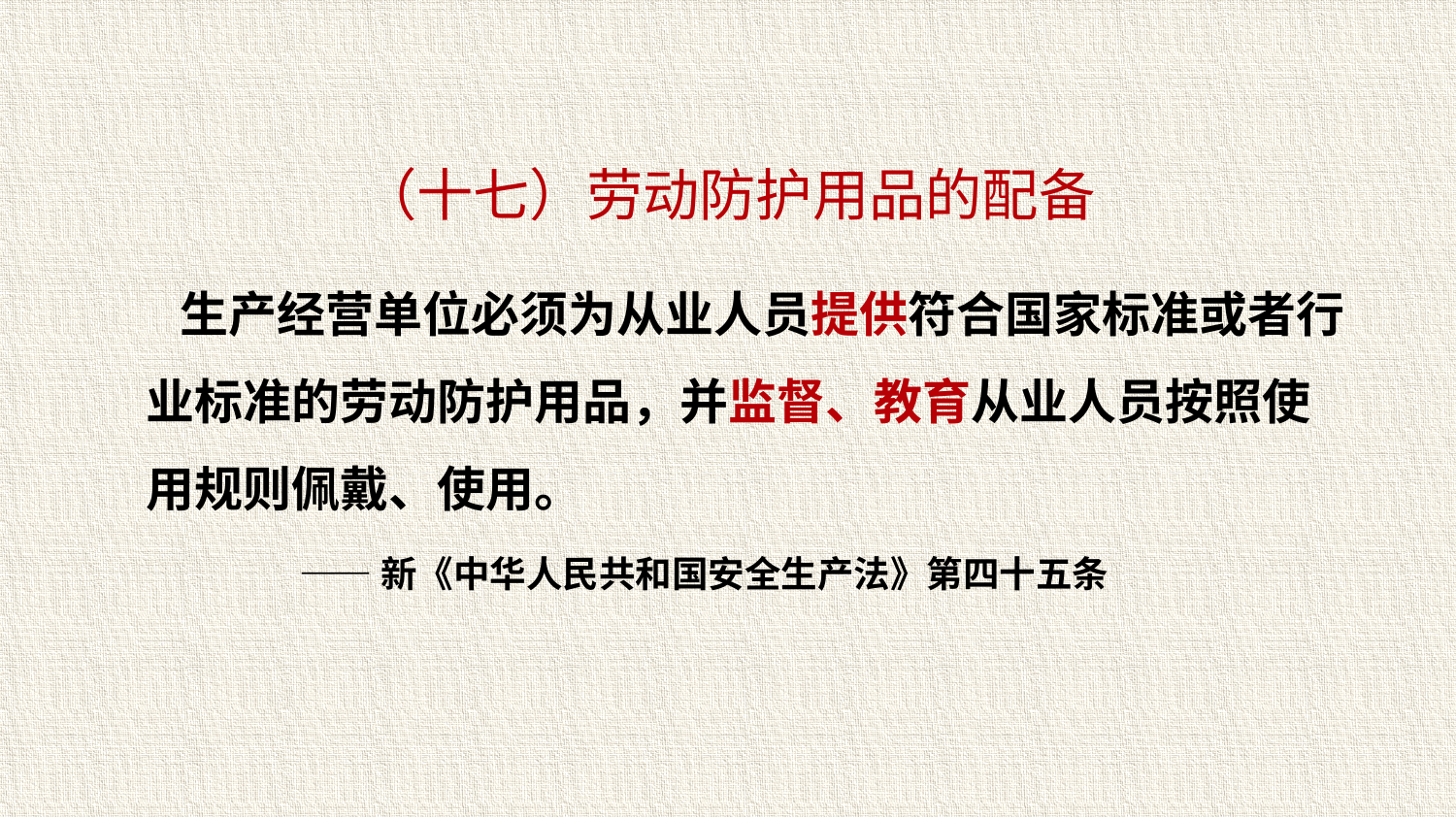

（十七）劳动防护用品的配备
  生产经营单位必须为从业人员提供符合国家标准或者行业标准的劳动防护用品，并监督、教育从业人员按照使用规则佩戴、使用。
                     ——新《中华人民共和国安全生产法》第四十五条